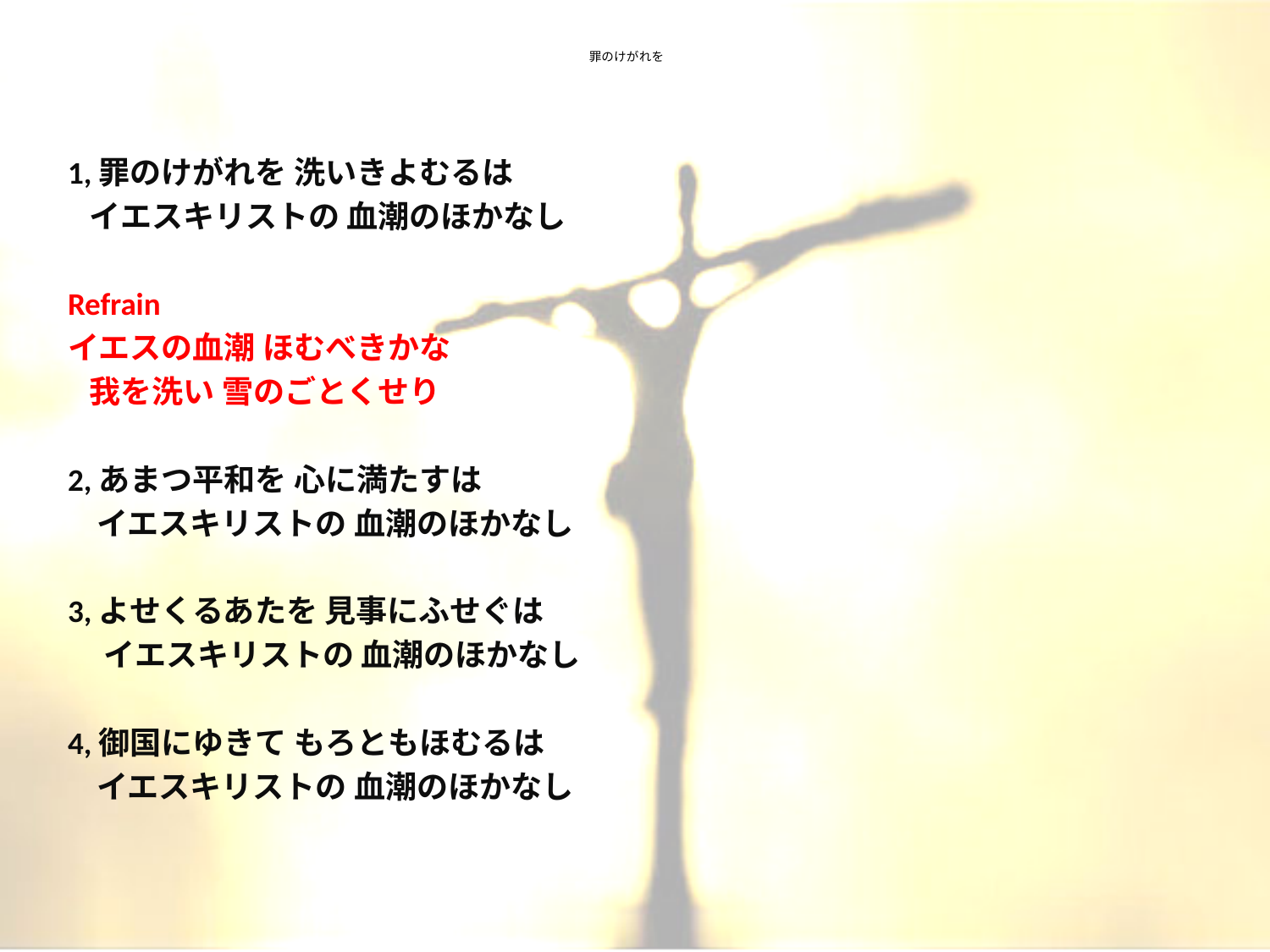

# 罪のけがれを
1,罪のけがれを 洗いきよむるは
  イエスキリストの 血潮のほかなし

Refrain
イエスの血潮 ほむべきかな
  我を洗い 雪のごとくせり

2,あまつ平和を 心に満たすは
   イエスキリストの 血潮のほかなし

3,よせくるあたを 見事にふせぐは
    イエスキリストの 血潮のほかなし

4,御国にゆきて もろともほむるは
   イエスキリストの 血潮のほかなし